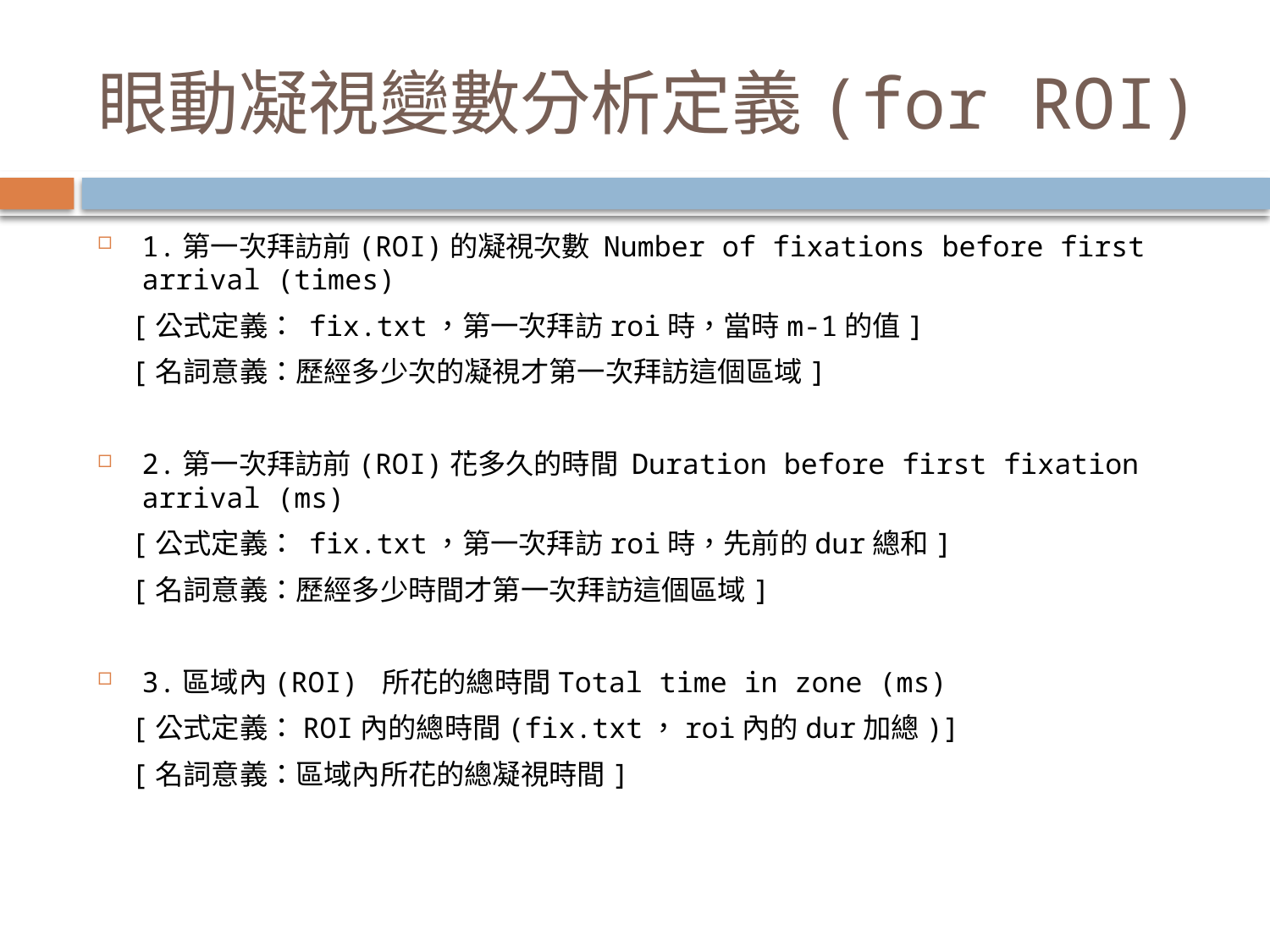

# 眼動凝視變數分析定義(for ROI)
1.第一次拜訪前(ROI)的凝視次數 Number of fixations before first arrival (times)
  [公式定義： fix.txt，第一次拜訪roi時，當時m-1的值]
  [名詞意義：歷經多少次的凝視才第一次拜訪這個區域]

2.第一次拜訪前(ROI)花多久的時間 Duration before first fixation arrival (ms)
  [公式定義： fix.txt，第一次拜訪roi時，先前的dur總和]
  [名詞意義：歷經多少時間才第一次拜訪這個區域]

3.區域內(ROI) 所花的總時間Total time in zone (ms)
  [公式定義：ROI內的總時間(fix.txt，roi內的dur加總)]
  [名詞意義：區域內所花的總凝視時間]